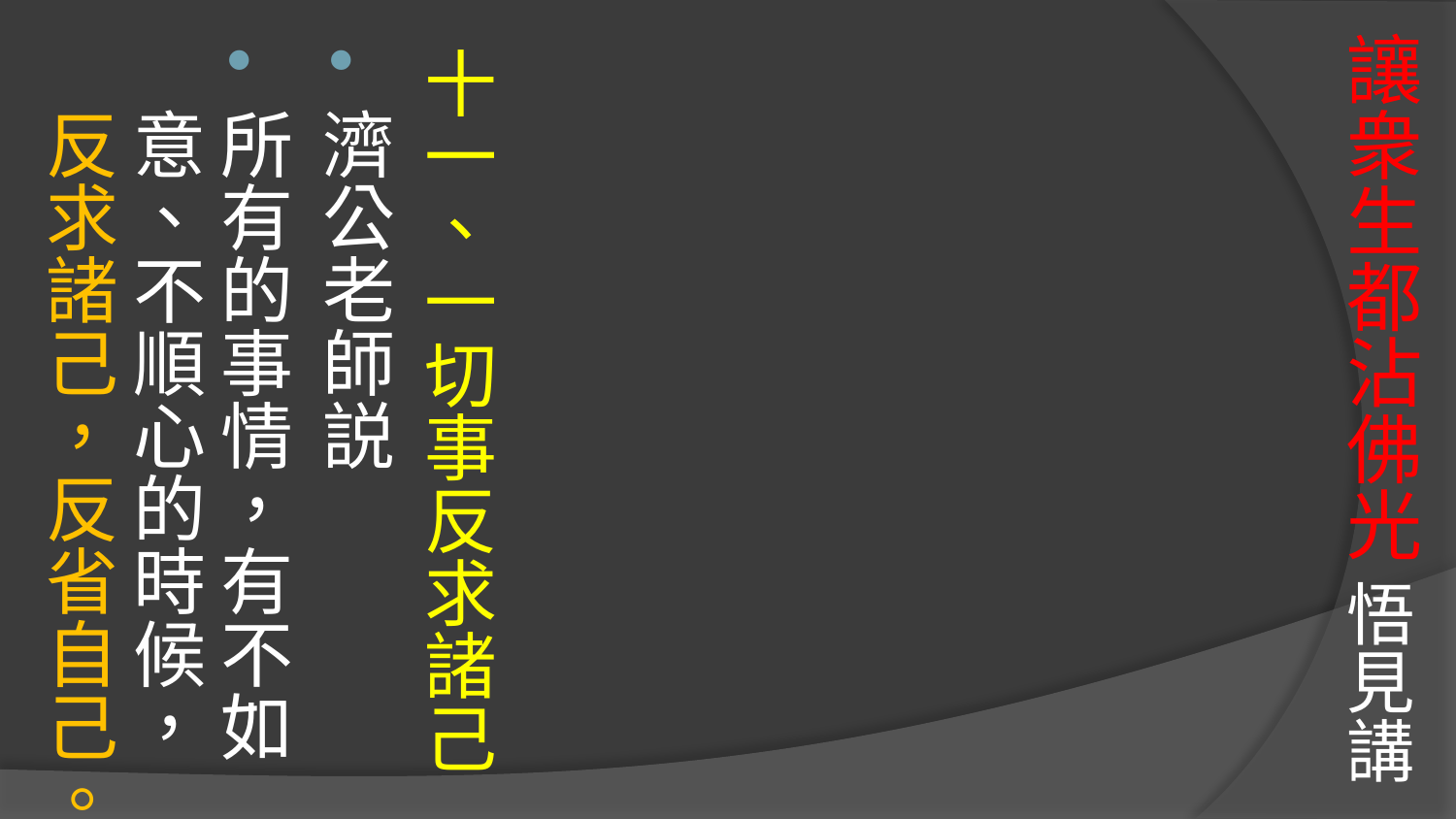

# 讓衆生都沾佛光 悟見講
十一、一切事反求諸己
濟公老師説
所有的事情，有不如意、不順心的時候，反求諸己，反省自己。